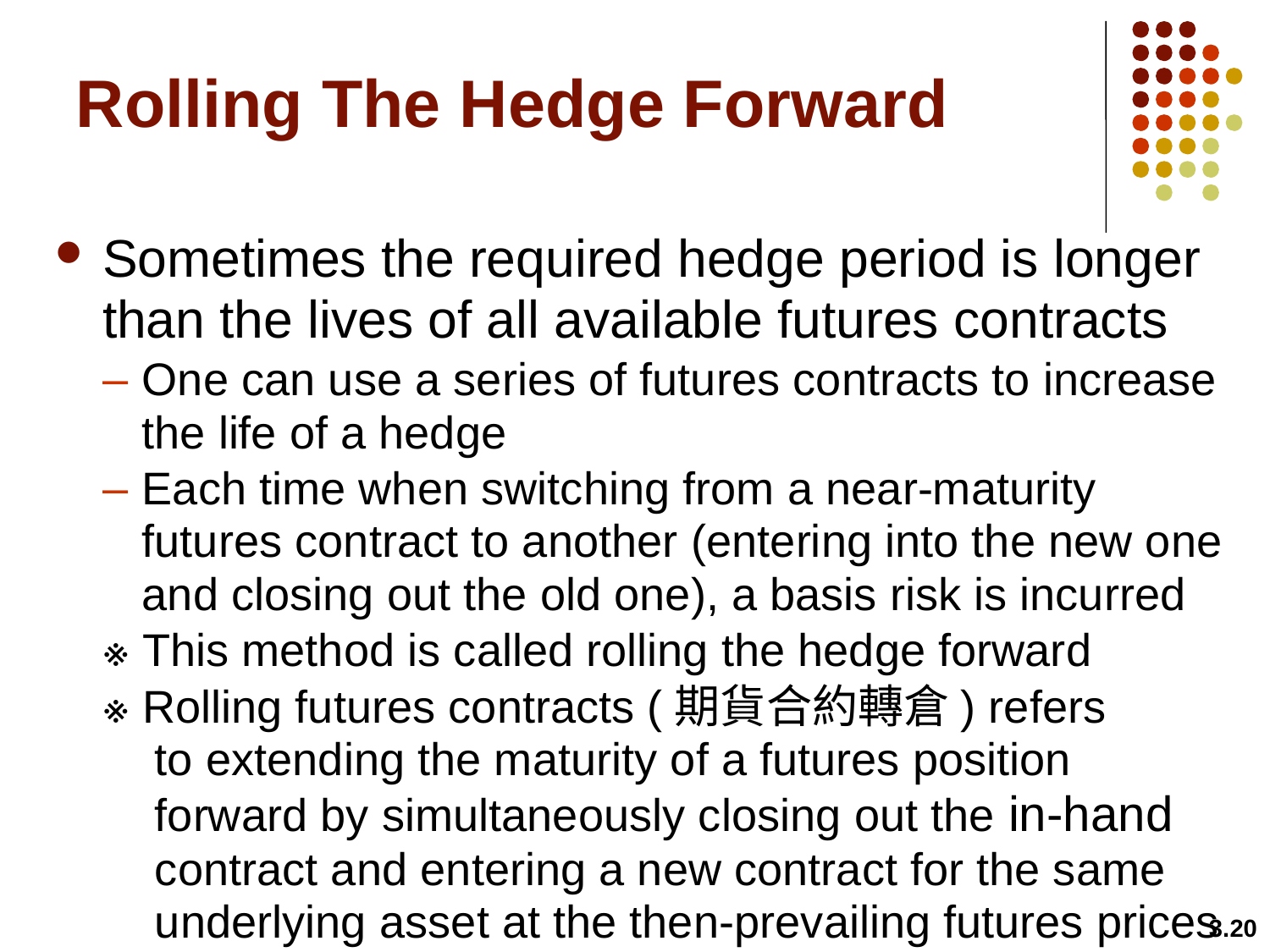

# Rolling The Hedge Forward
Sometimes the required hedge period is longer than the lives of all available futures contracts
One can use a series of futures contracts to increase the life of a hedge
Each time when switching from a near-maturity futures contract to another (entering into the new one and closing out the old one), a basis risk is incurred
※ This method is called rolling the hedge forward
※ Rolling futures contracts (期貨合約轉倉) refers to extending the maturity of a futures position forward by simultaneously closing out the in-hand contract and entering a new contract for the same underlying asset at the then-prevailing futures prices
3.20